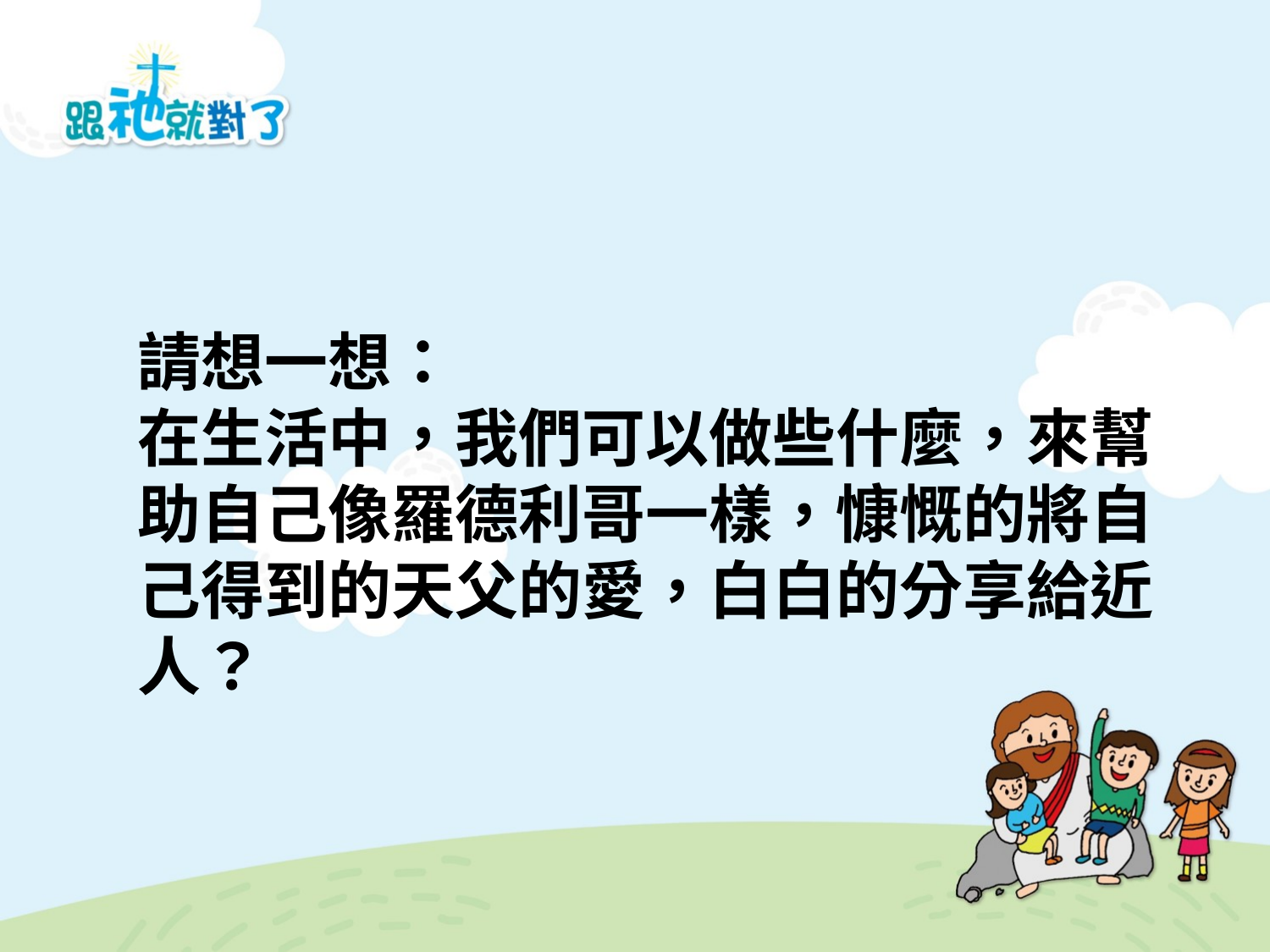

請想一想：
在生活中，我們可以做些什麼，來幫助自己像羅德利哥一樣，慷慨的將自己得到的天父的愛，白白的分享給近人？